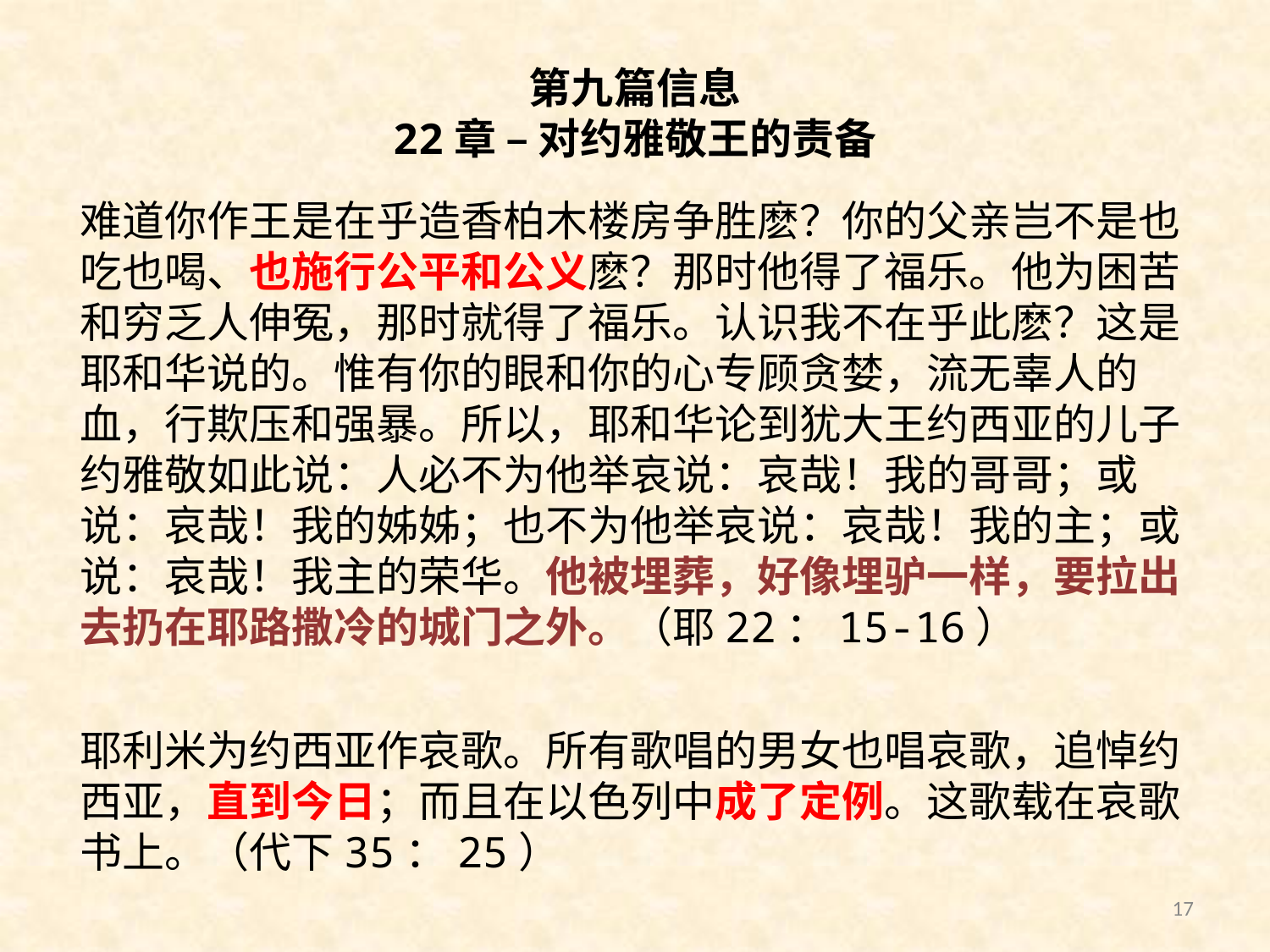

# 第九篇信息 22章 – 对约雅敬王的责备
难道你作王是在乎造香柏木楼房争胜麽？你的父亲岂不是也吃也喝、也施行公平和公义麽？那时他得了福乐。他为困苦和穷乏人伸冤，那时就得了福乐。认识我不在乎此麽？这是耶和华说的。惟有你的眼和你的心专顾贪婪，流无辜人的血，行欺压和强暴。所以，耶和华论到犹大王约西亚的儿子约雅敬如此说：人必不为他举哀说：哀哉！我的哥哥；或说：哀哉！我的姊姊；也不为他举哀说：哀哉！我的主；或说：哀哉！我主的荣华。他被埋葬，好像埋驴一样，要拉出去扔在耶路撒冷的城门之外。（耶22：15-16）

耶利米为约西亚作哀歌。所有歌唱的男女也唱哀歌，追悼约西亚，直到今日；而且在以色列中成了定例。这歌载在哀歌书上。（代下35：25）
17